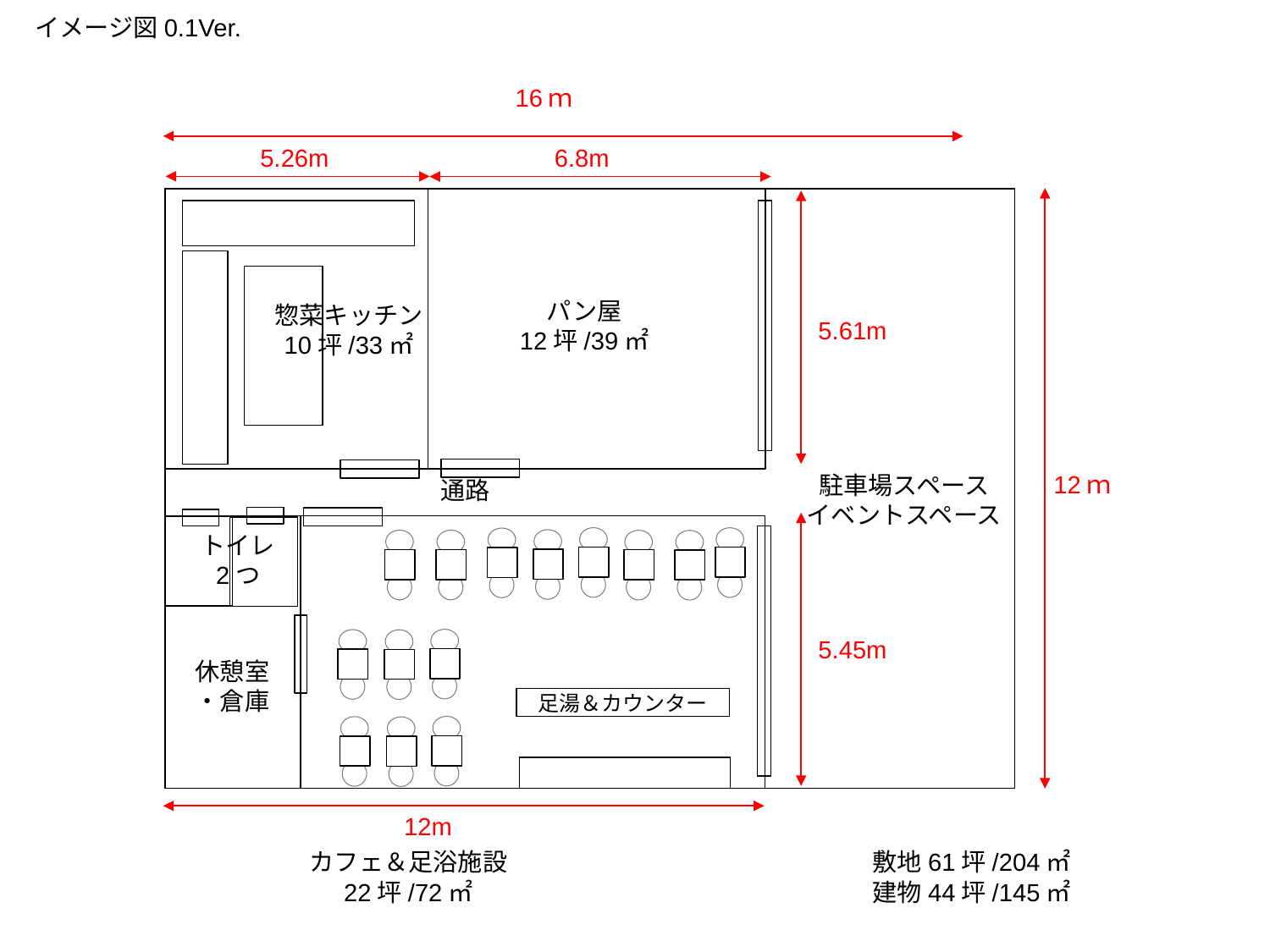

イメージ図0.1Ver.
16ｍ
5.26m
6.8m

パン屋
12坪/39㎡
惣菜キッチン
10坪/33㎡

5.61m

12ｍ
駐車場スペース
イベントスペース
通路

トイレ
2つ

5.45m

休憩室
・倉庫
足湯＆カウンター

12m
カフェ＆足浴施設
22坪/72㎡
敷地61坪/204㎡
建物44坪/145㎡